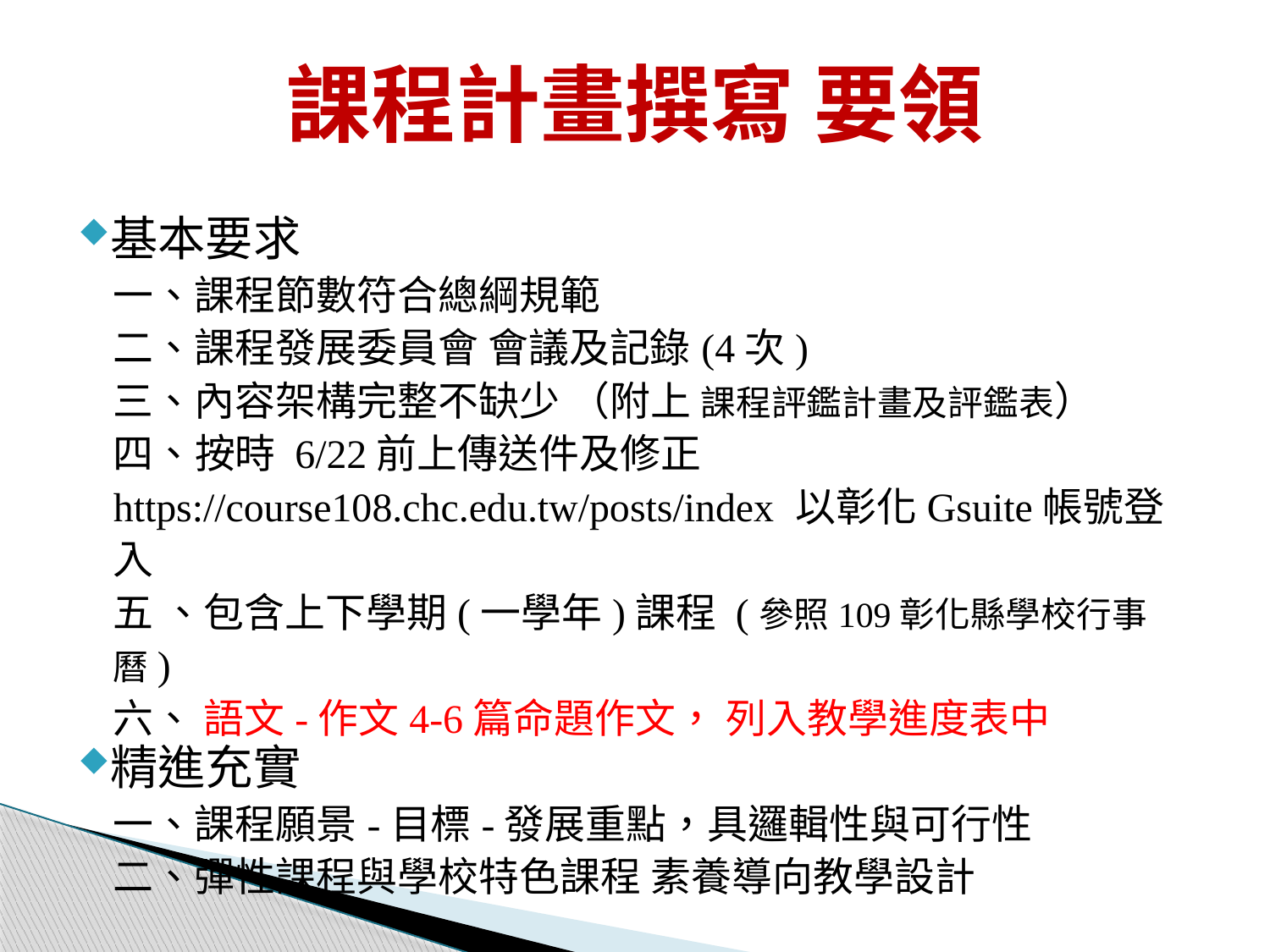

# 課程計畫撰寫 要領
基本要求
一、課程節數符合總綱規範
二、課程發展委員會 會議及記錄(4次)
三、內容架構完整不缺少 （附上 課程評鑑計畫及評鑑表）
四、按時 6/22前上傳送件及修正 https://course108.chc.edu.tw/posts/index 以彰化Gsuite帳號登入
五 、包含上下學期(一學年)課程 (參照109彰化縣學校行事曆)
六、 語文-作文4-6篇命題作文， 列入教學進度表中
精進充實
一、課程願景-目標-發展重點，具邏輯性與可行性
二、彈性課程與學校特色課程 素養導向教學設計